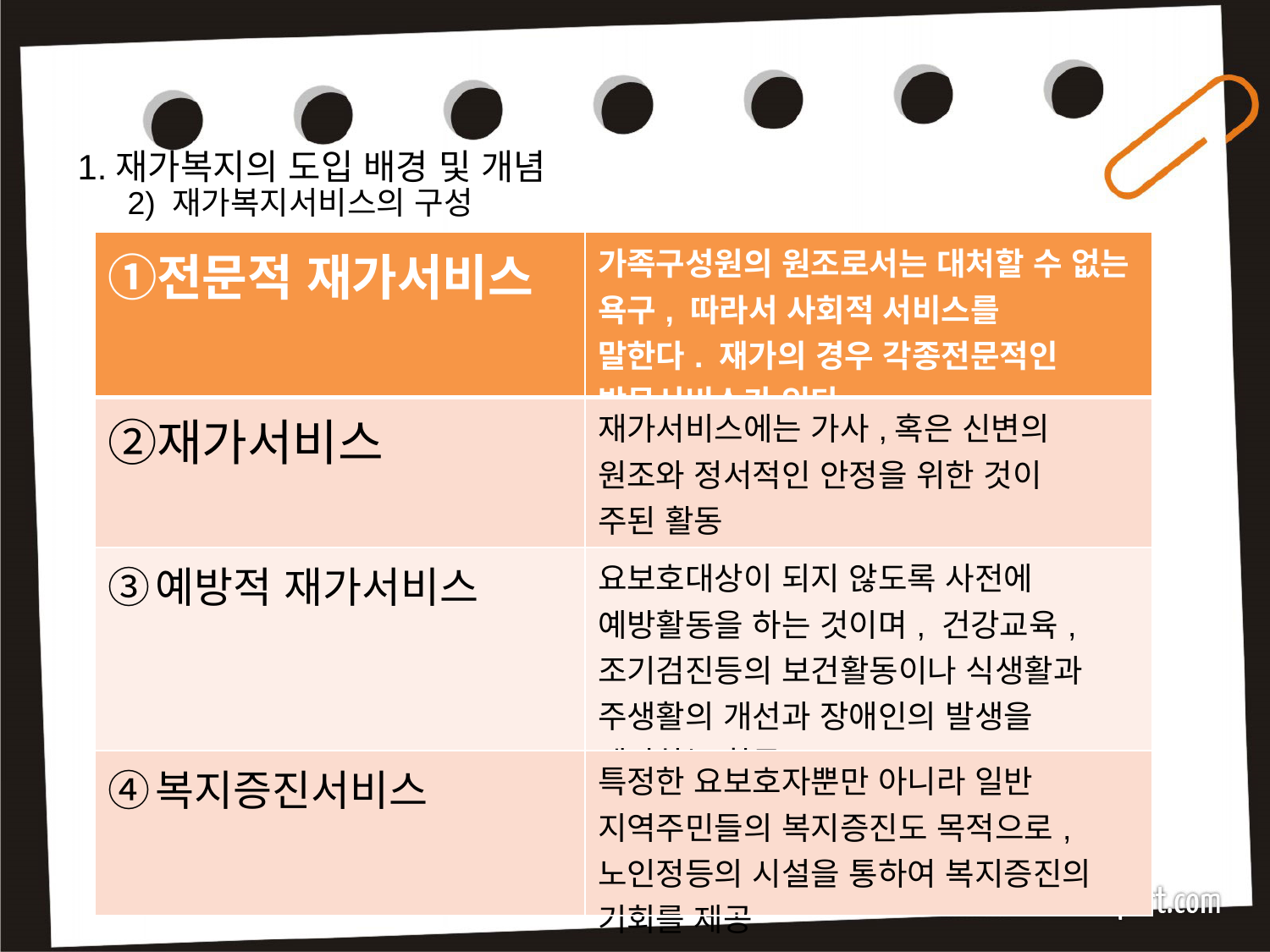

# 1.재가복지의 도입 배경 및 개념
2) 재가복지서비스의 구성
| 전문적 재가서비스 | 가족구성원의 원조로서는 대처할 수 없는 욕구, 따라서 사회적 서비스를 말한다. 재가의 경우 각종전문적인 방문서비스가 있다. |
| --- | --- |
| 재가서비스 | 재가서비스에는 가사,혹은 신변의 원조와 정서적인 안정을 위한 것이 주된 활동 |
| 예방적 재가서비스 | 요보호대상이 되지 않도록 사전에 예방활동을 하는 것이며, 건강교육, 조기검진등의 보건활동이나 식생활과 주생활의 개선과 장애인의 발생을 예방하는 활동 |
| 복지증진서비스 | 특정한 요보호자뿐만 아니라 일반 지역주민들의 복지증진도 목적으로,노인정등의 시설을 통하여 복지증진의 기회를 제공 |